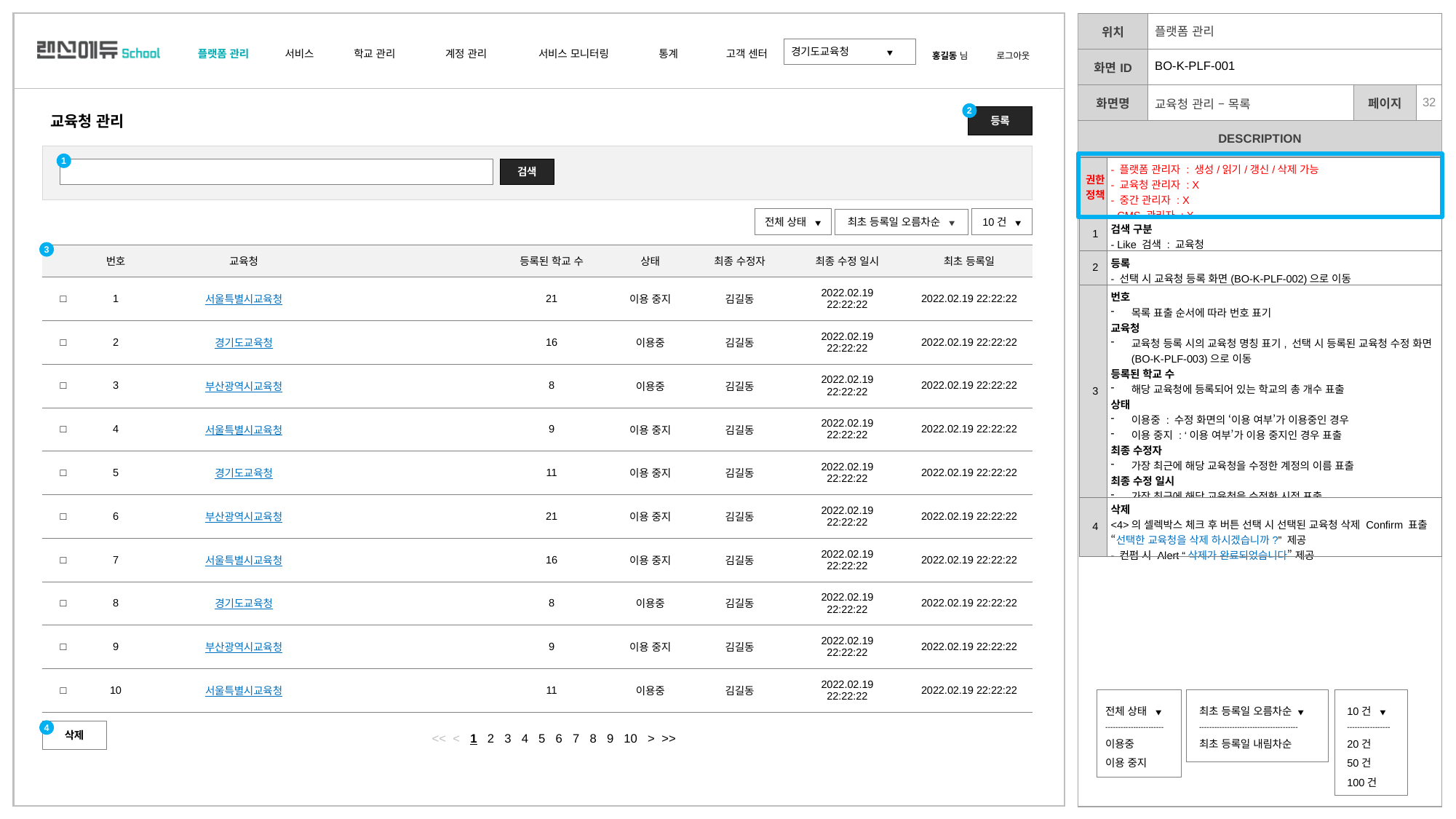

|  | 플랫폼 관리 |  |  |
| --- | --- | --- | --- |
|  | BO-K-PLF-001 |  |  |
|  | 교육청 관리 – 목록 |  |  |
2
등록
교육청 관리

1
| 권한 정책 | - 플랫폼 관리자 : 생성/읽기/갱신/삭제 가능 - 교육청 관리자 : X - 중간 관리자 : X - CMS 관리자 : X |
| --- | --- |
| 1 | 검색 구분 - Like 검색 : 교육청 |
| 2 | 등록 - 선택 시 교육청 등록 화면(BO-K-PLF-002)으로 이동 |
| 3 | 번호 목록 표출 순서에 따라 번호 표기 교육청 교육청 등록 시의 교육청 명칭 표기, 선택 시 등록된 교육청 수정 화면(BO-K-PLF-003)으로 이동 등록된 학교 수 해당 교육청에 등록되어 있는 학교의 총 개수 표출 상태 이용중 : 수정 화면의 ‘이용 여부’가 이용중인 경우 이용 중지 : ‘이용 여부’가 이용 중지인 경우 표출 최종 수정자 가장 최근에 해당 교육청을 수정한 계정의 이름 표출 최종 수정 일시 가장 최근에 해당 교육청을 수정한 시점 표출 최초 등록일 가장 최초로 해당 교육청을 신규 등록한 시점 표출 |
| 4 | 삭제 <4>의 셀렉박스 체크 후 버튼 선택 시 선택된 교육청 삭제 Confirm 표출 “선택한 교육청을 삭제 하시겠습니까?” 제공 - 컨펌 시 Alert “삭제가 완료되었습니다” 제공 |
검색

전체 상태   ▼
10건   ▼
최초 등록일 오름차순   ▼
3
|  | 번호 | 교육청 |  | 등록된 학교 수 | 상태 | 최종 수정자 | 최종 수정 일시 | 최초 등록일 |
| --- | --- | --- | --- | --- | --- | --- | --- | --- |
| □ | 1 | 서울특별시교육청 |  | 21 | 이용 중지 | 김길동 | 2022.02.19 22:22:22 | 2022.02.19 22:22:22 |
| □ | 2 | 경기도교육청 |  | 16 | 이용중 | 김길동 | 2022.02.19 22:22:22 | 2022.02.19 22:22:22 |
| □ | 3 | 부산광역시교육청 |  | 8 | 이용중 | 김길동 | 2022.02.19 22:22:22 | 2022.02.19 22:22:22 |
| □ | 4 | 서울특별시교육청 |  | 9 | 이용 중지 | 김길동 | 2022.02.19 22:22:22 | 2022.02.19 22:22:22 |
| □ | 5 | 경기도교육청 |  | 11 | 이용 중지 | 김길동 | 2022.02.19 22:22:22 | 2022.02.19 22:22:22 |
| □ | 6 | 부산광역시교육청 |  | 21 | 이용 중지 | 김길동 | 2022.02.19 22:22:22 | 2022.02.19 22:22:22 |
| □ | 7 | 서울특별시교육청 |  | 16 | 이용 중지 | 김길동 | 2022.02.19 22:22:22 | 2022.02.19 22:22:22 |
| □ | 8 | 경기도교육청 |  | 8 | 이용중 | 김길동 | 2022.02.19 22:22:22 | 2022.02.19 22:22:22 |
| □ | 9 | 부산광역시교육청 |  | 9 | 이용 중지 | 김길동 | 2022.02.19 22:22:22 | 2022.02.19 22:22:22 |
| □ | 10 | 서울특별시교육청 |  | 11 | 이용중 | 김길동 | 2022.02.19 22:22:22 | 2022.02.19 22:22:22 |
최초 등록일 오름차순  ▼
---------------------------------------
최초 등록일 내림차순
10건   ▼
-----------------
20건
50건
100건
전체 상태   ▼
-----------------------
이용중
이용 중지
4
삭제
<<  <   1   2   3   4   5   6   7   8   9   10   >  >>